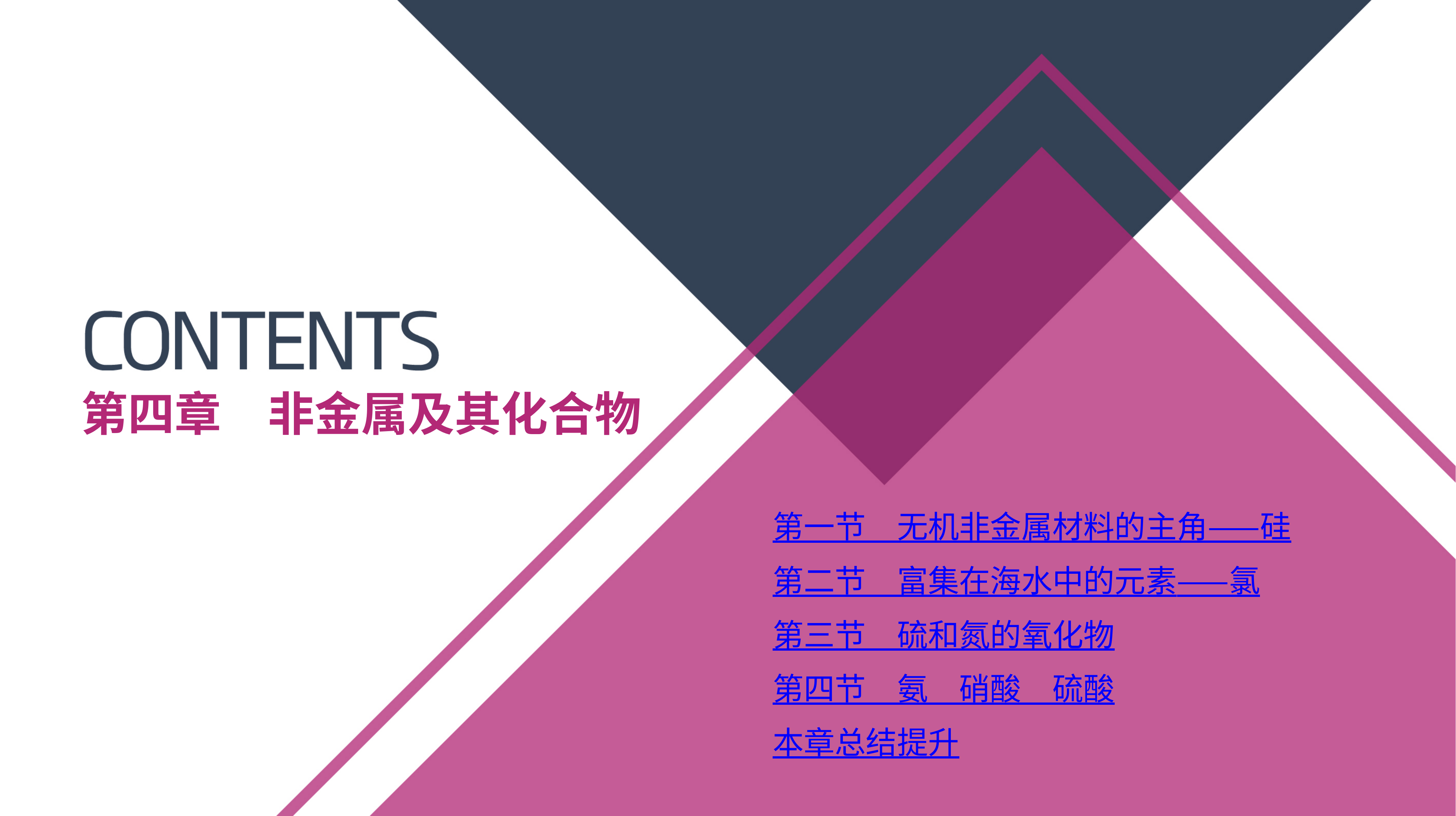

第四章　非金属及其化合物
第一节　无机非金属材料的主角——硅
第二节　富集在海水中的元素——氯
第三节　硫和氮的氧化物
第四节　氨　硝酸　硫酸
本章总结提升